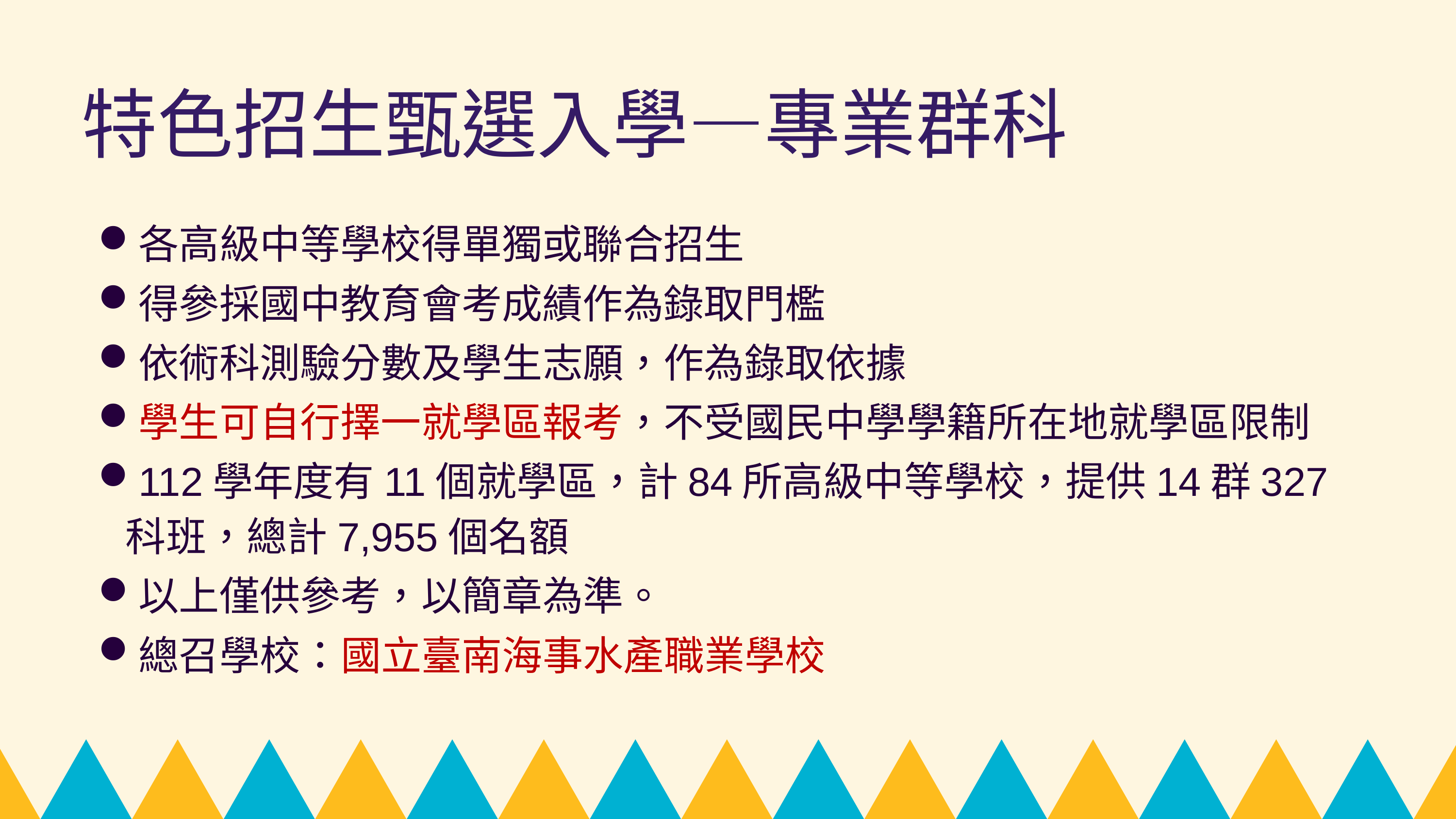

特色招生甄選入學—專業群科

各高級中等學校得單獨或聯合招生
得參採國中教育會考成績作為錄取門檻
依術科測驗分數及學生志願，作為錄取依據
學生可自行擇一就學區報考，不受國民中學學籍所在地就學區限制
112學年度有11個就學區，計84所高級中等學校，提供14群327科班，總計7,955個名額
以上僅供參考，以簡章為準。
總召學校：國立臺南海事水產職業學校